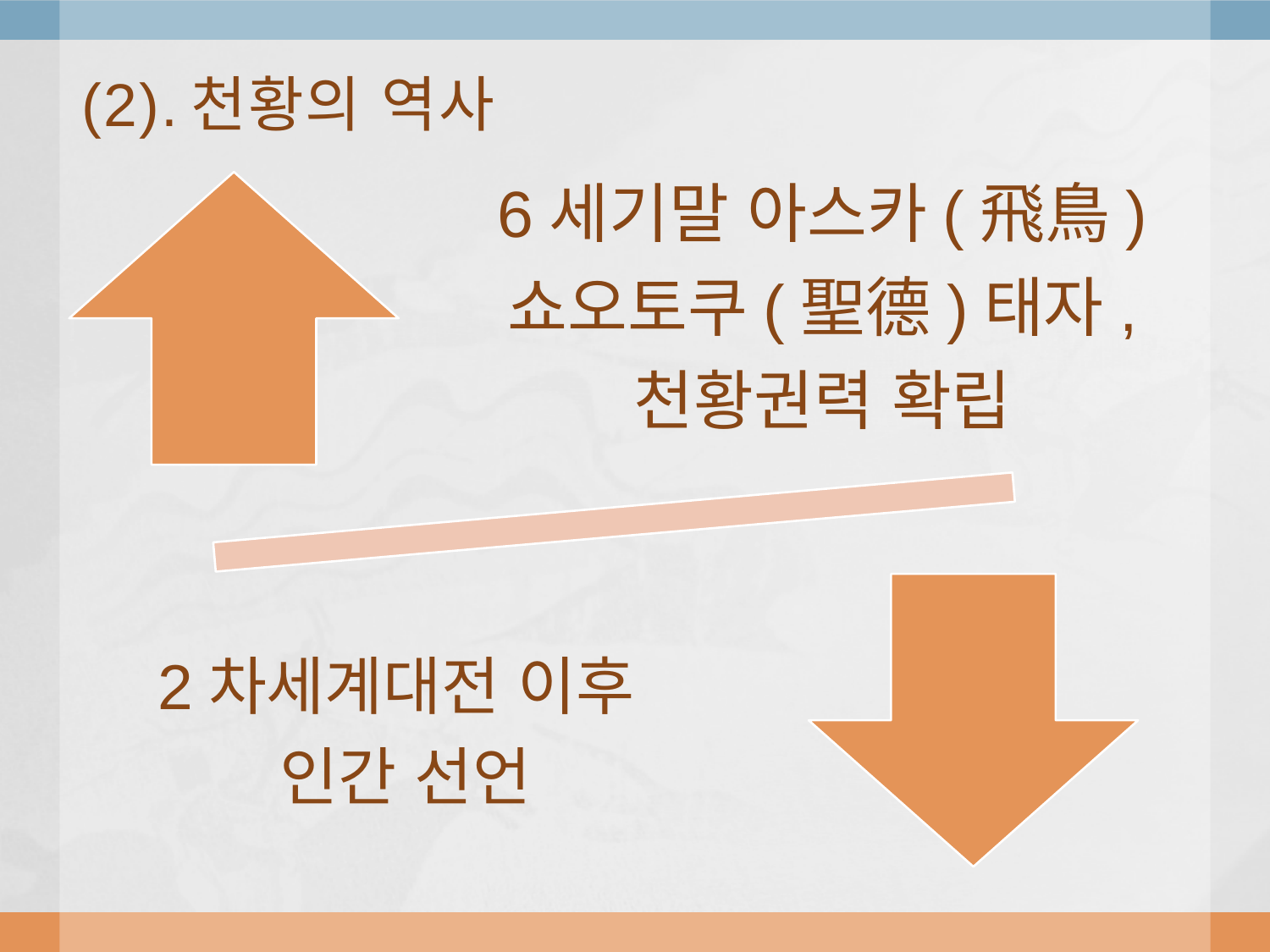

# (2).천황의 역사
6세기말 아스카(飛鳥)
쇼오토쿠(聖德)태자,
천황권력 확립
2차세계대전 이후
인간 선언